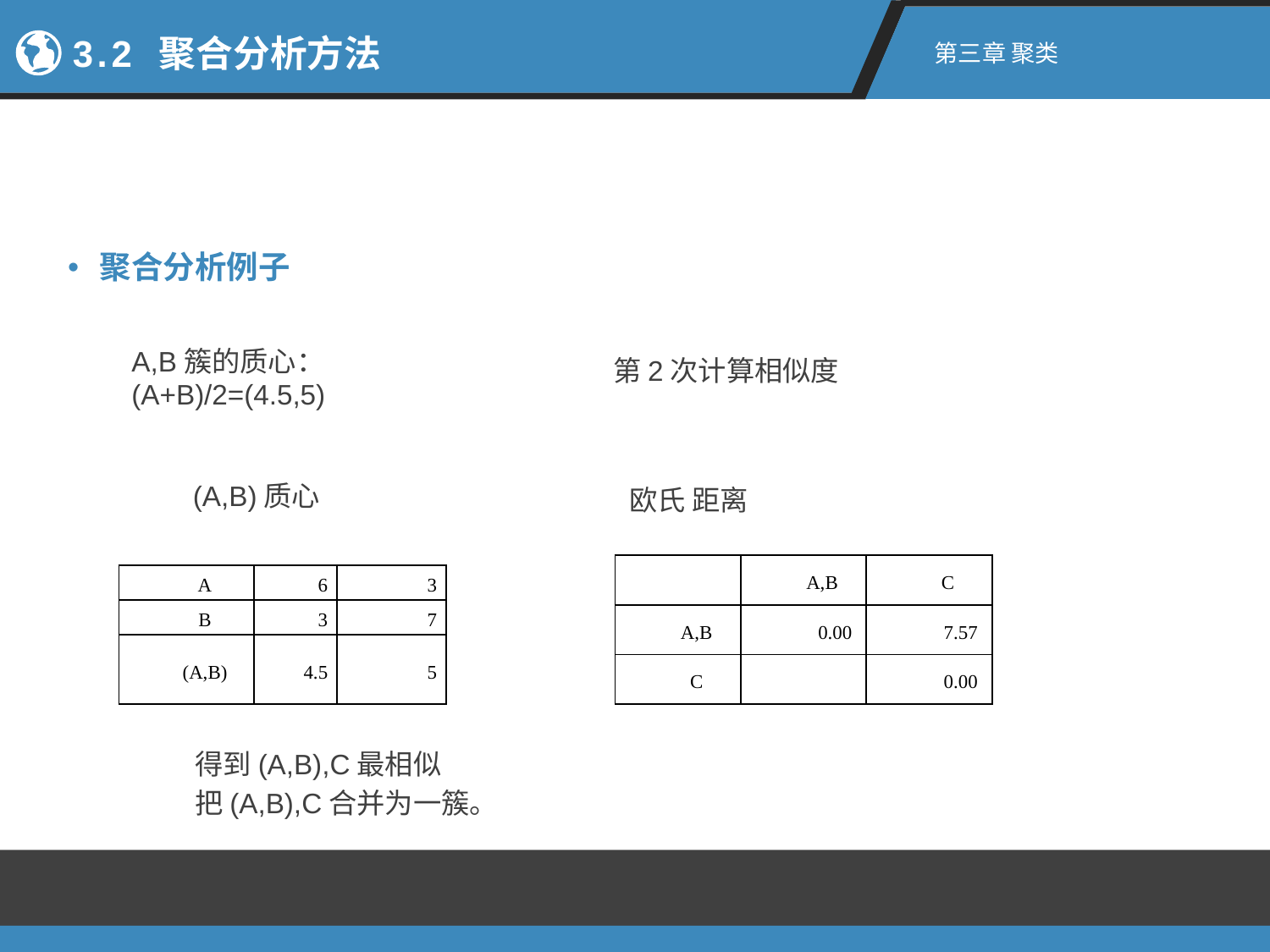

3.2 聚合分析方法

第三章 聚类

聚合分析例子

A,B簇的质心：
(A+B)/2=(4.5,5)
第2次计算相似度
(A,B)质心
欧氏 距离
|  | A,B | C |
| --- | --- | --- |
| A,B | 0.00 | 7.57 |
| C |  | 0.00 |
| A | 6 | 3 |
| --- | --- | --- |
| B | 3 | 7 |
| (A,B) | 4.5 | 5 |
得到(A,B),C最相似
把(A,B),C合并为一簇。